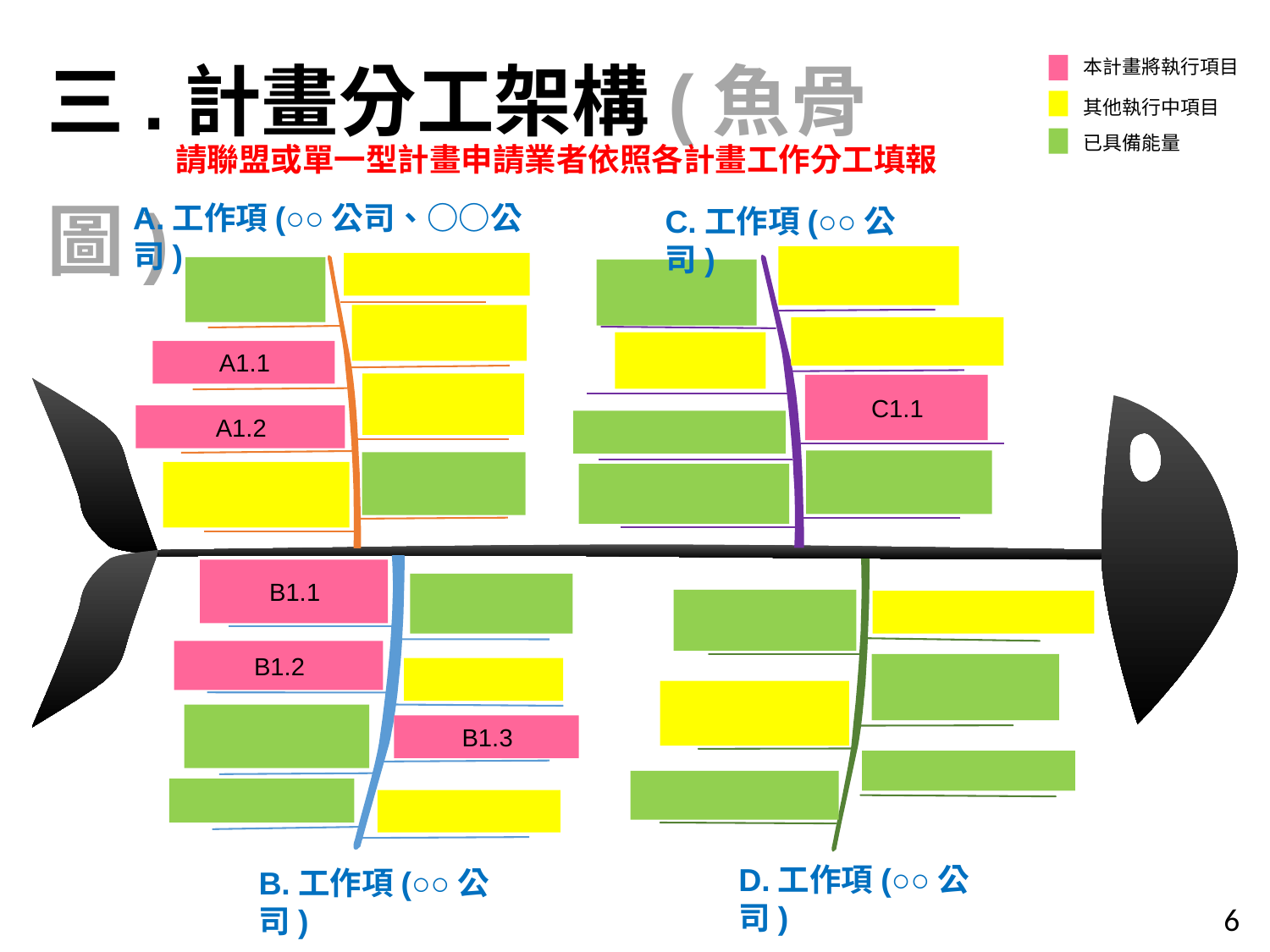

三.計畫分工架構(魚骨圖)
本計畫將執行項目

其他執行中項目

已具備能量

請聯盟或單一型計畫申請業者依照各計畫工作分工填報
A.工作項(○○公司、○○公司)
C.工作項(○○公司)

A1.1

C1.1

A1.2

B1.1

B1.2

B1.3

D.工作項(○○公司)
B.工作項(○○公司)
6